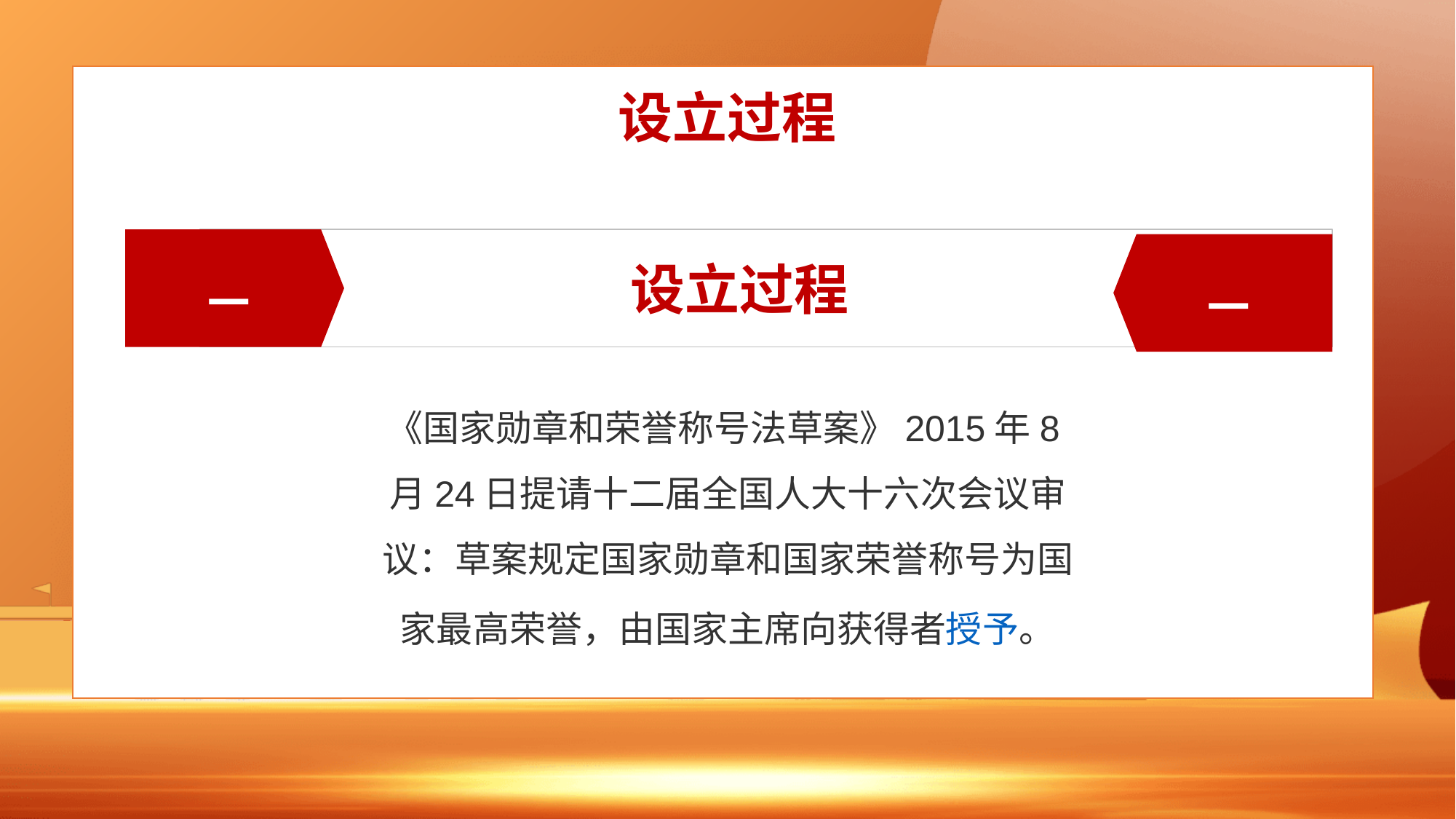

设立过程
一
一

设立过程
《国家勋章和荣誉称号法草案》2015年8月24日提请十二届全国人大十六次会议审议：草案规定国家勋章和国家荣誉称号为国家最高荣誉，由国家主席向获得者授予。